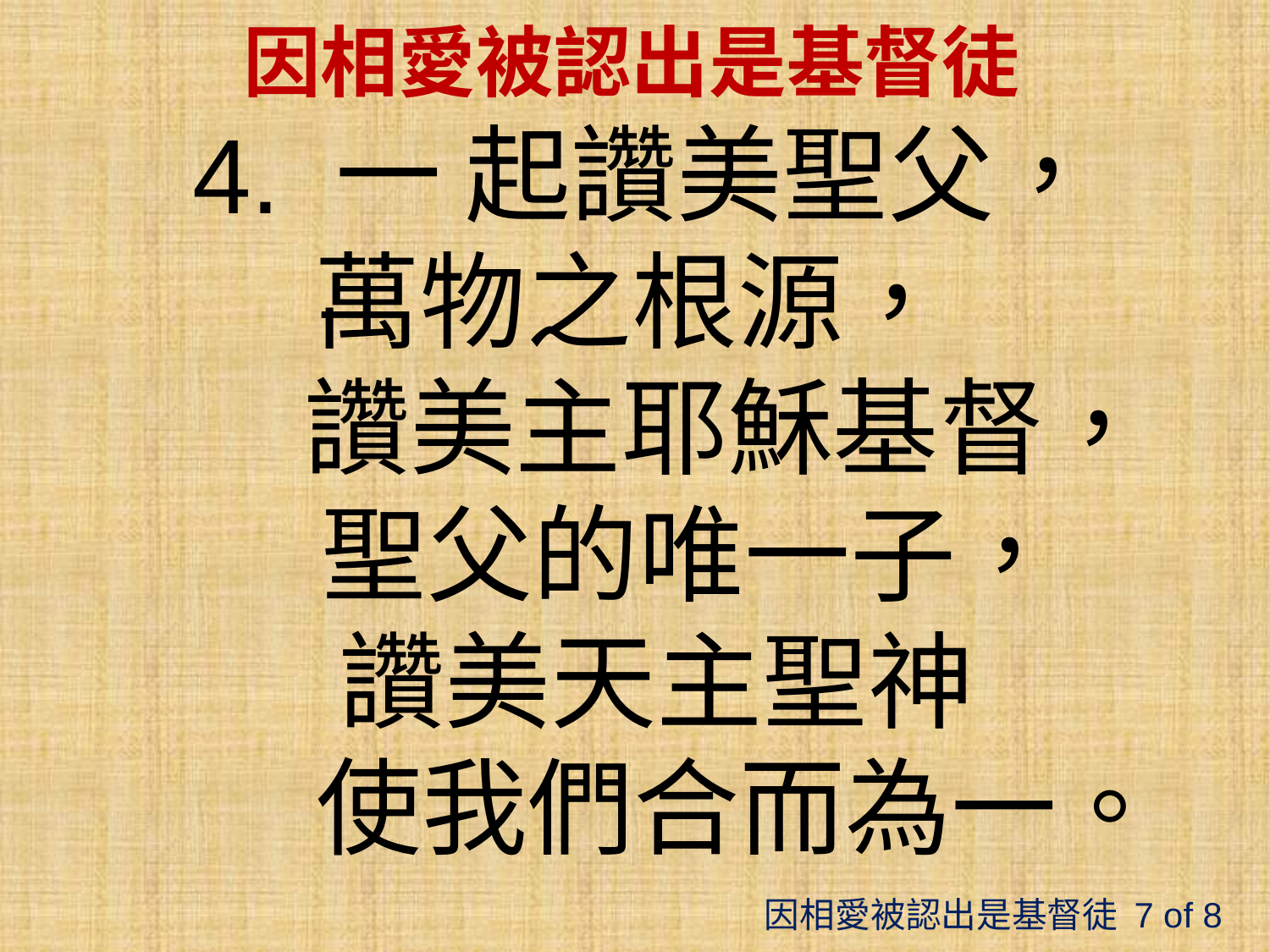

# 因相愛被認出是基督徒
 4. 一 起讚美聖父，
萬物之根源，
       讚美主耶穌基督，
    聖父的唯一子，
 讚美天主聖神
        使我們合而為一。

因相愛被認出是基督徒 7 of 8